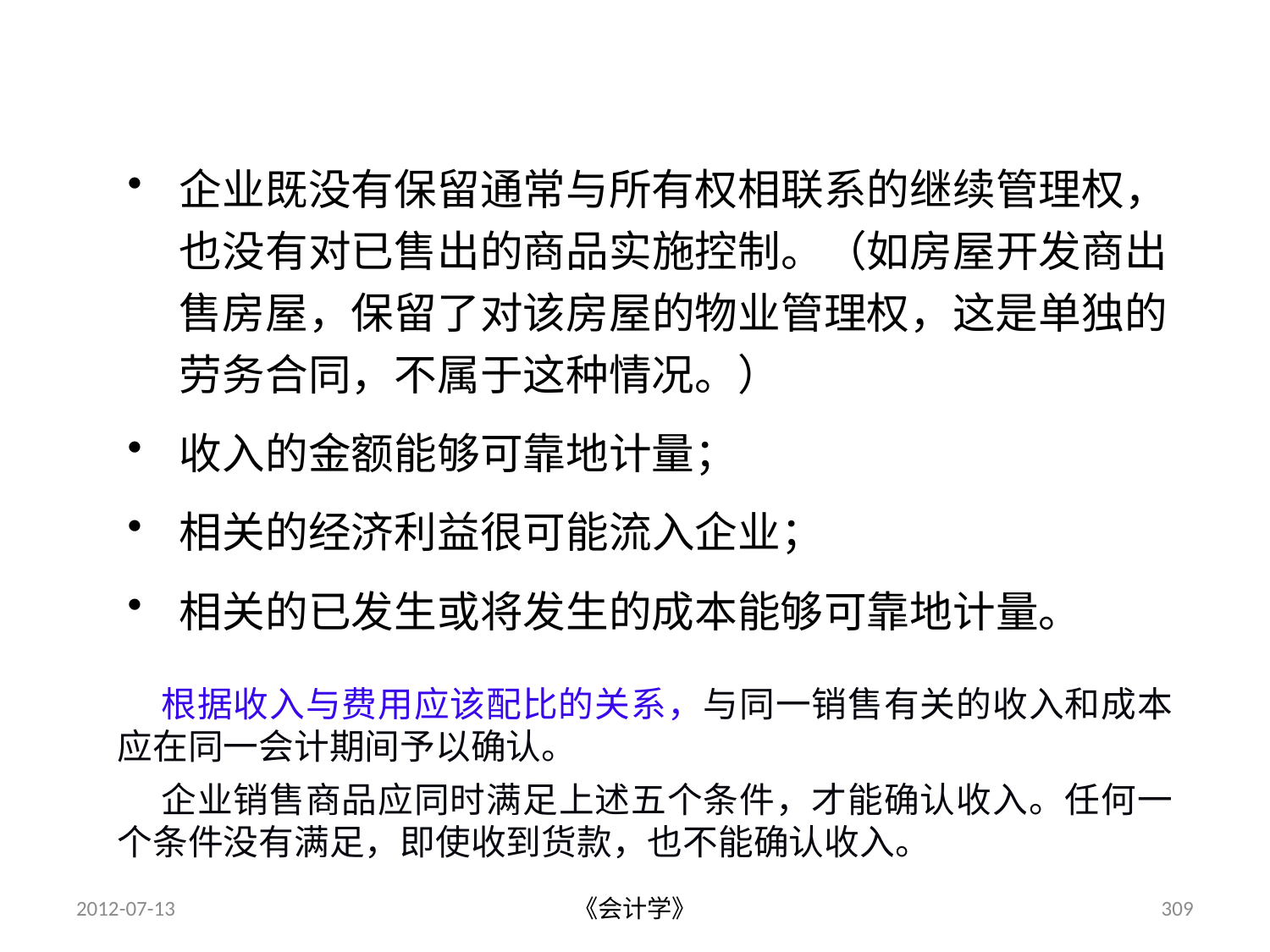

#
企业既没有保留通常与所有权相联系的继续管理权，也没有对已售出的商品实施控制。（如房屋开发商出售房屋，保留了对该房屋的物业管理权，这是单独的劳务合同，不属于这种情况。）
收入的金额能够可靠地计量；
相关的经济利益很可能流入企业；
相关的已发生或将发生的成本能够可靠地计量。
    根据收入与费用应该配比的关系，与同一销售有关的收入和成本应在同一会计期间予以确认。
    企业销售商品应同时满足上述五个条件，才能确认收入。任何一个条件没有满足，即使收到货款，也不能确认收入。
2012-07-13
《会计学》
309